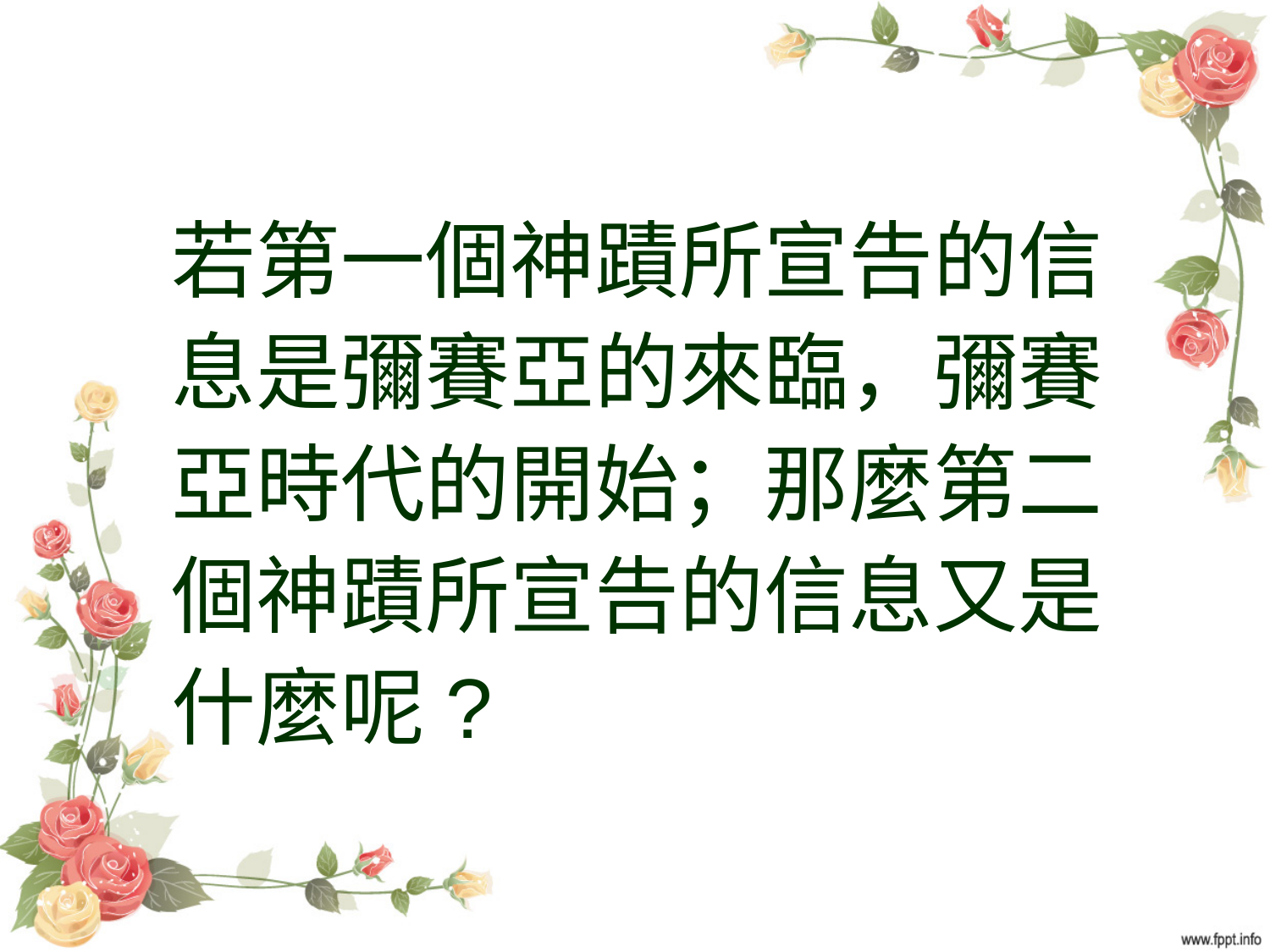

若第一個神蹟所宣告的信息是彌賽亞的來臨，彌賽亞時代的開始；那麼第二個神蹟所宣告的信息又是什麼呢?